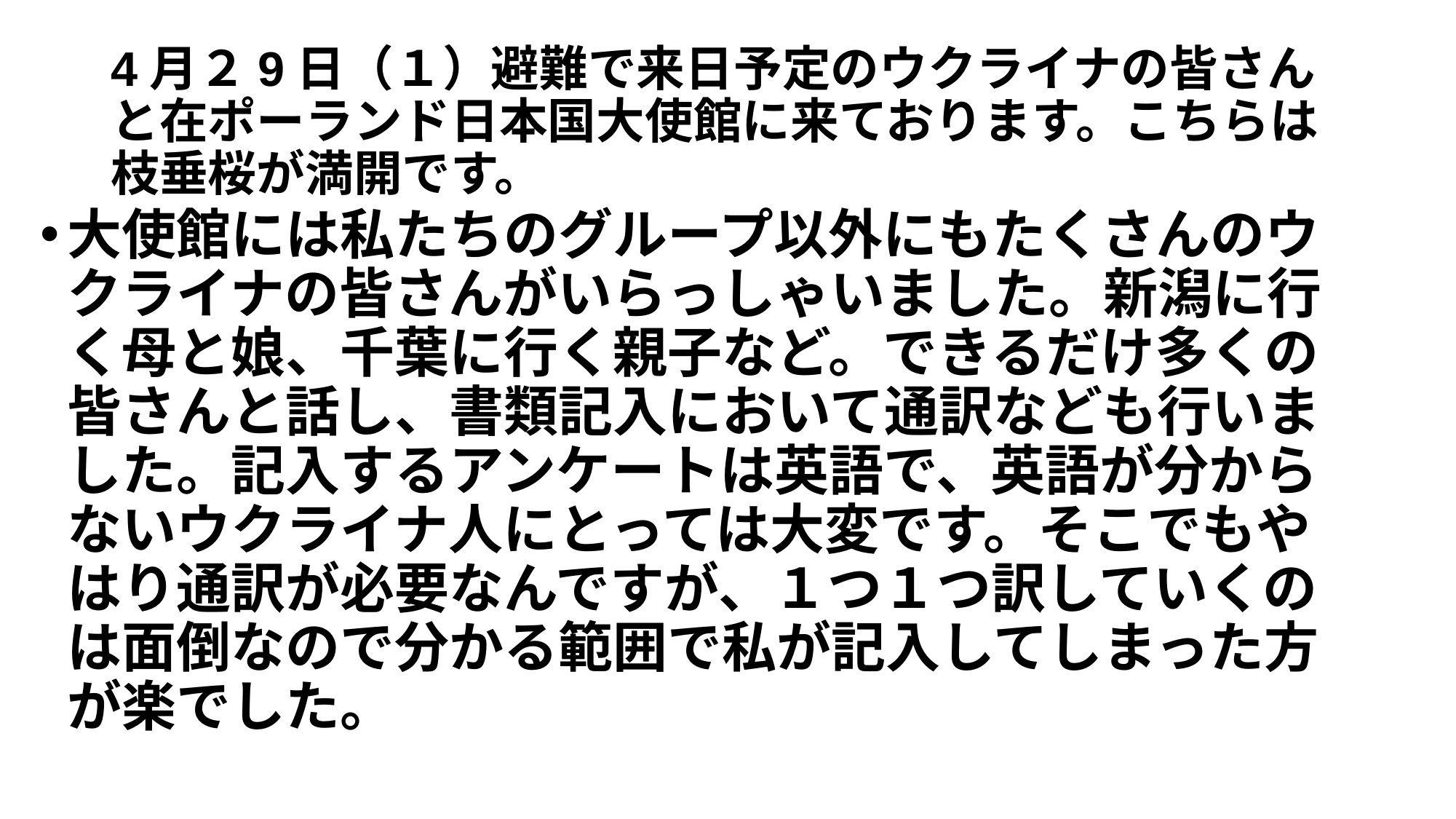

# 4月２9日（１）避難で来日予定のウクライナの皆さんと在ポーランド日本国大使館に来ております。こちらは枝垂桜が満開です。
大使館には私たちのグループ以外にもたくさんのウクライナの皆さんがいらっしゃいました。新潟に行く母と娘、千葉に行く親子など。できるだけ多くの皆さんと話し、書類記入において通訳なども行いました。記入するアンケートは英語で、英語が分からないウクライナ人にとっては大変です。そこでもやはり通訳が必要なんですが、１つ１つ訳していくのは面倒なので分かる範囲で私が記入してしまった方が楽でした。